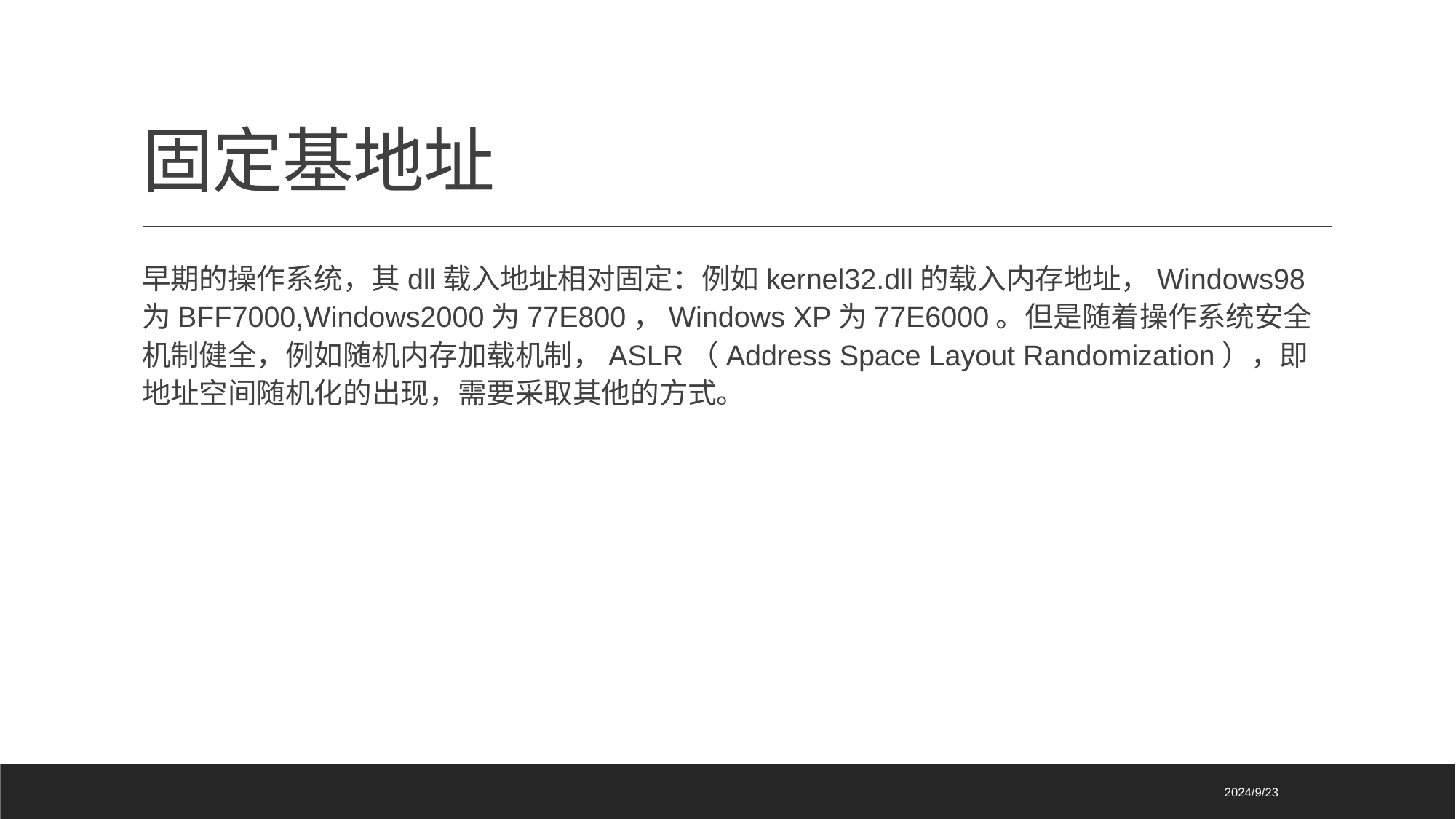

# 固定基地址
早期的操作系统，其dll载入地址相对固定：例如kernel32.dll的载入内存地址，Windows98为BFF7000,Windows2000为77E800，Windows XP为77E6000。但是随着操作系统安全机制健全，例如随机内存加载机制，ASLR（Address Space Layout Randomization），即地址空间随机化的出现，需要采取其他的方式。
2024/9/23